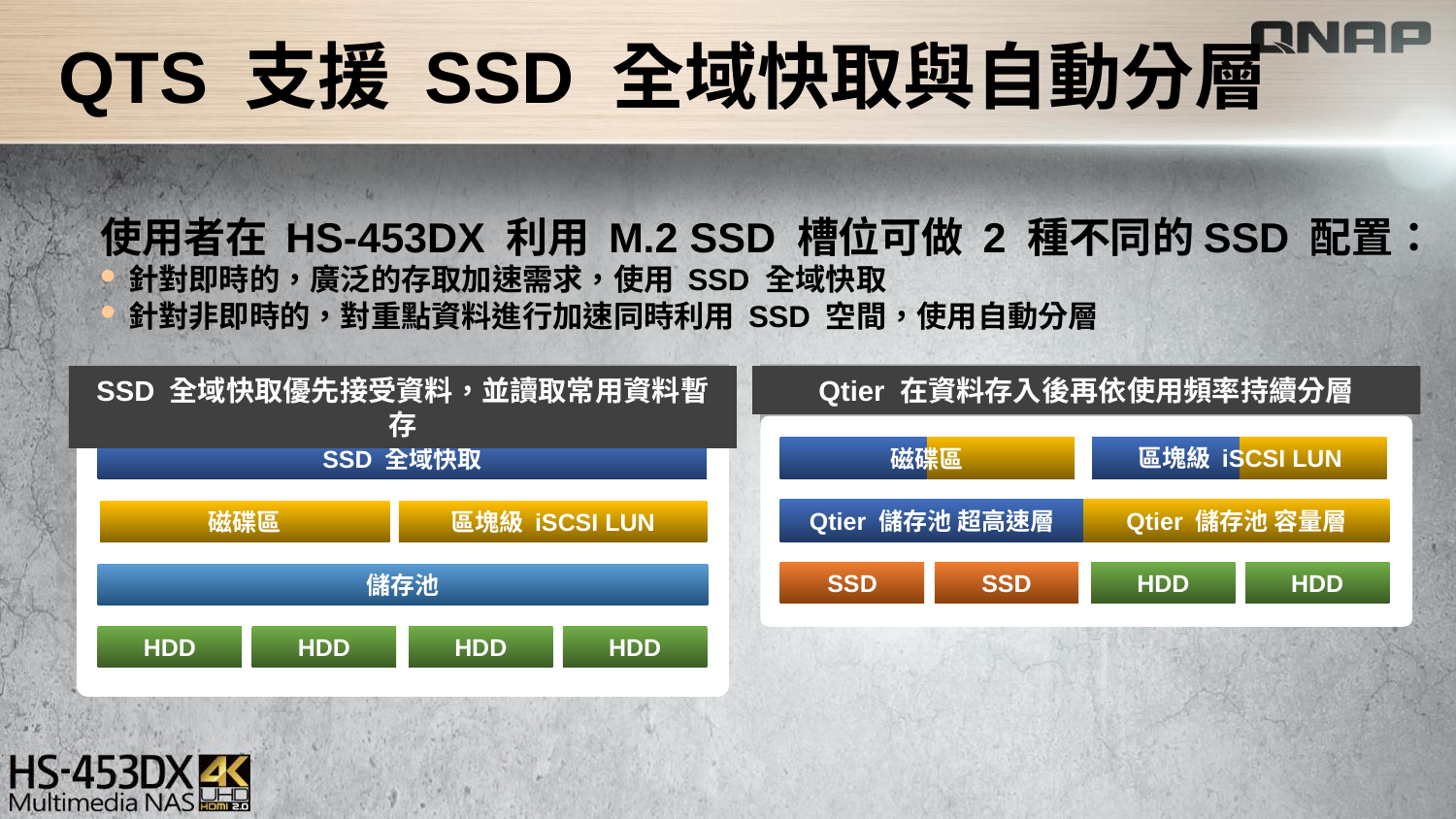

# QTS 支援 SSD 全域快取與自動分層
使用者在 HS-453DX 利用 M.2 SSD 槽位可做 2 種不同的SSD 配置：
針對即時的，廣泛的存取加速需求，使用 SSD 全域快取
針對非即時的，對重點資料進行加速同時利用 SSD 空間，使用自動分層

SSD 全域快取優先接受資料，並讀取常用資料暫存
Qtier 在資料存入後再依使用頻率持續分層

區塊級 iSCSI LUN

磁碟區
SSD 全域快取
Qtier 儲存池 超高速層
Qtier 儲存池 容量層
區塊級 iSCSI LUN
磁碟區
SSD
SSD
HDD
HDD
儲存池
HDD
HDD
HDD
HDD